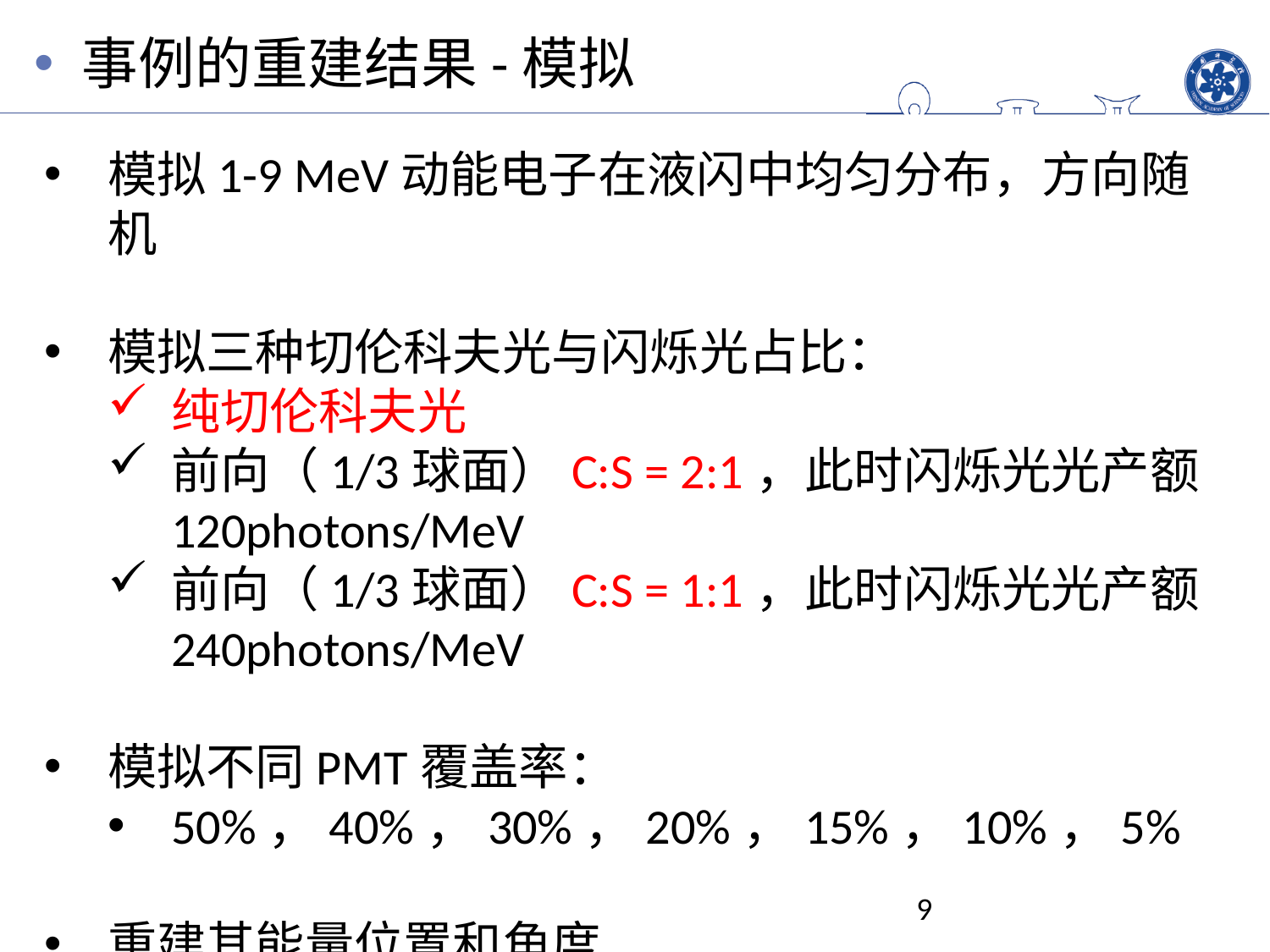

事例的重建结果-模拟
模拟1-9 MeV动能电子在液闪中均匀分布，方向随机

模拟三种切伦科夫光与闪烁光占比：
纯切伦科夫光
前向（1/3球面）C:S = 2:1，此时闪烁光光产额120photons/MeV
前向（1/3球面）C:S = 1:1，此时闪烁光光产额240photons/MeV

模拟不同PMT覆盖率：
50%，40%，30%，20%，15%，10%，5%

重建其能量位置和角度
9